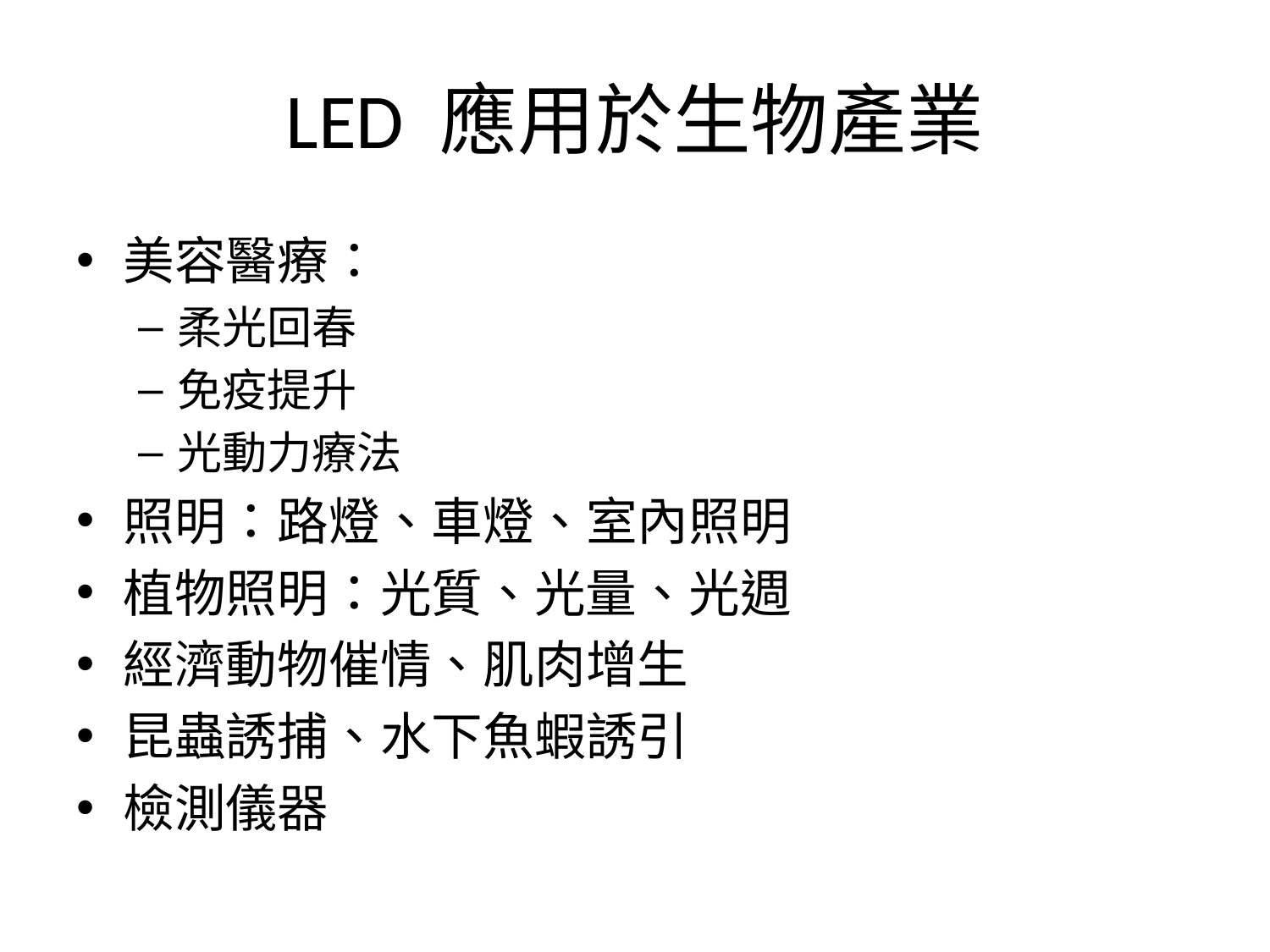

# LED 應用於生物產業
美容醫療：
柔光回春
免疫提升
光動力療法
照明：路燈、車燈、室內照明
植物照明：光質、光量、光週
經濟動物催情、肌肉增生
昆蟲誘捕、水下魚蝦誘引
檢測儀器